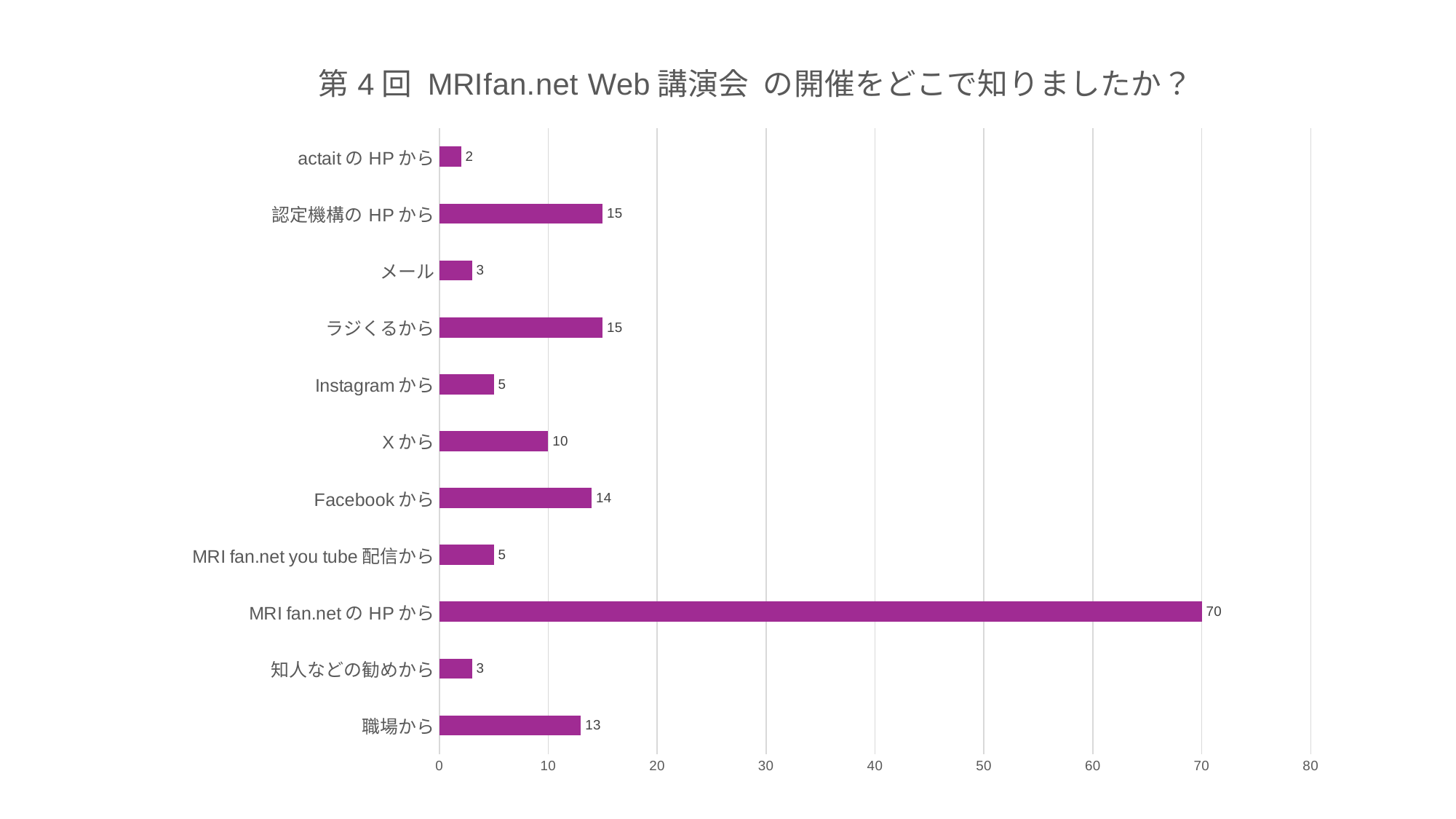

### Chart: 第4回 MRIfan.net Web講演会  の開催をどこで知りましたか？

| Category |  |
|---|---|
| 職場から | 13.0 |
| 知人などの勧めから | 3.0 |
| MRI fan.netのHPから | 70.0 |
| MRI fan.net you tube配信から | 5.0 |
| Facebookから | 14.0 |
| Xから | 10.0 |
| Instagramから | 5.0 |
| ラジくるから | 15.0 |
| メール | 3.0 |
| 認定機構のHPから | 15.0 |
| actaitのHPから | 2.0 |